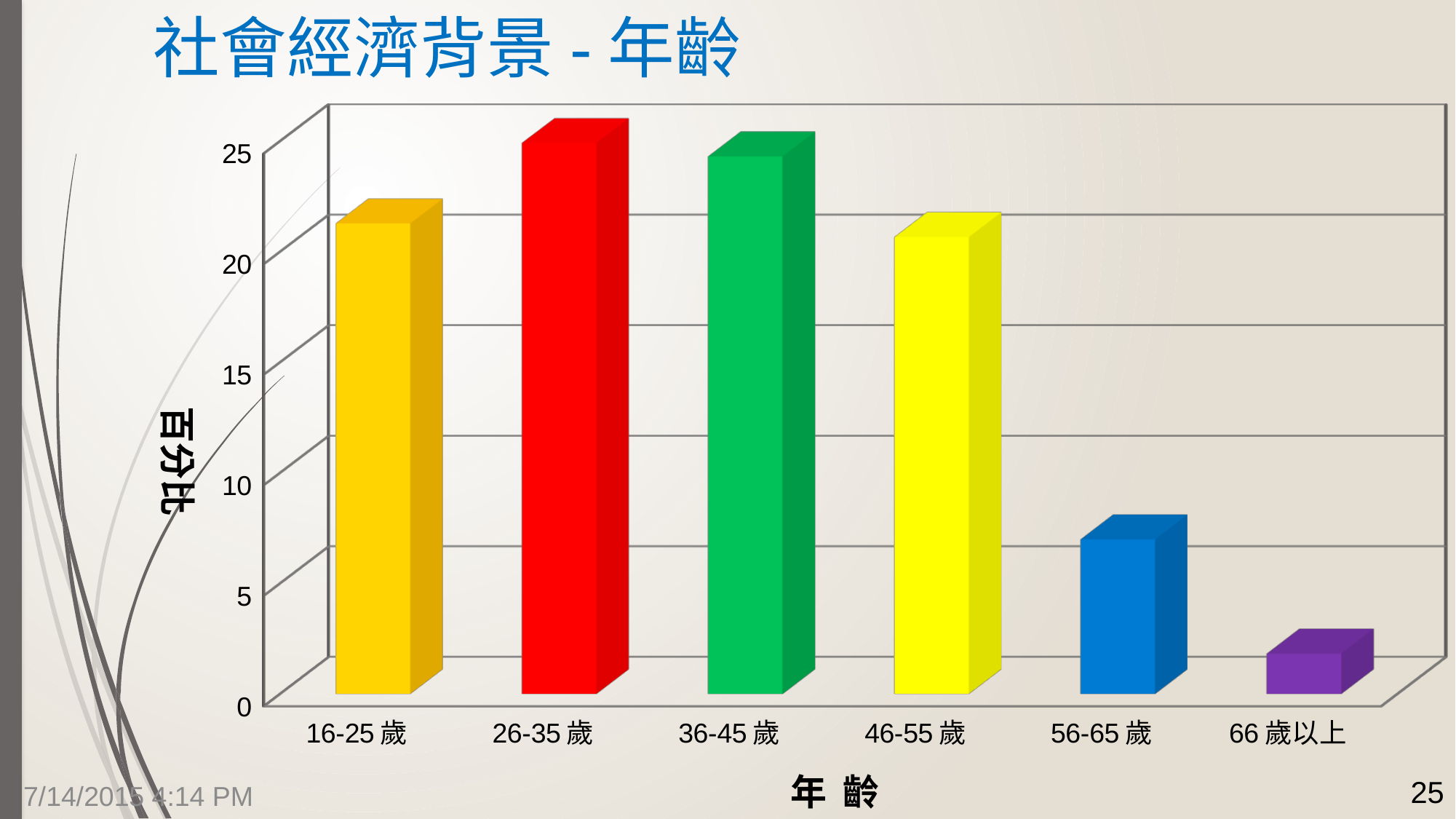

# 社會經濟背景-年齡

[unsupported chart]

7/14/2015 4:14 PM
25